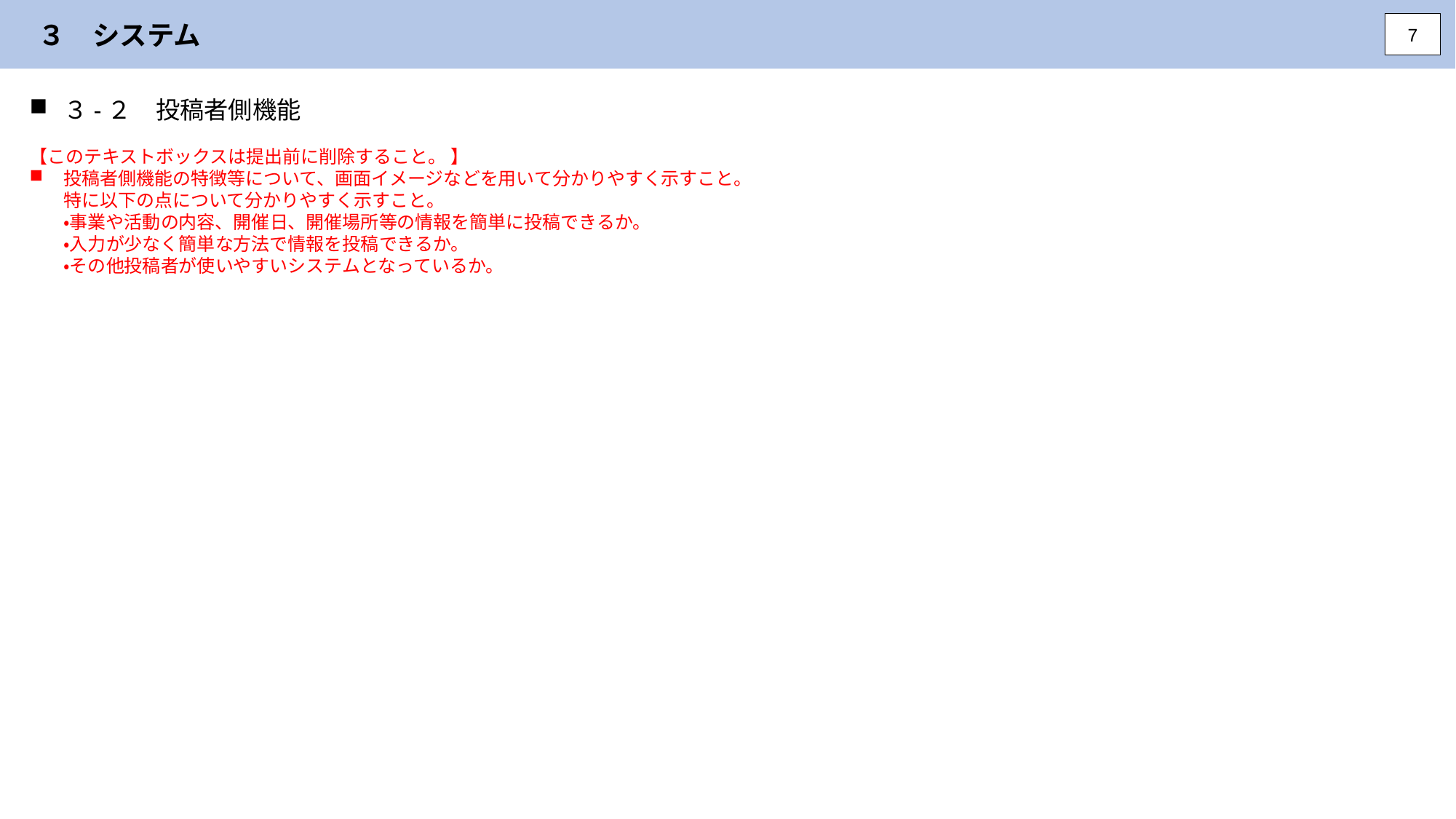

３　システム
7
３-２　投稿者側機能
【このテキストボックスは提出前に削除すること。 】
投稿者側機能の特徴等について、画面イメージなどを用いて分かりやすく示すこと。
特に以下の点について分かりやすく示すこと。
・事業や活動の内容、開催日、開催場所等の情報を簡単に投稿できるか。
・入力が少なく簡単な方法で情報を投稿できるか。
・その他投稿者が使いやすいシステムとなっているか。